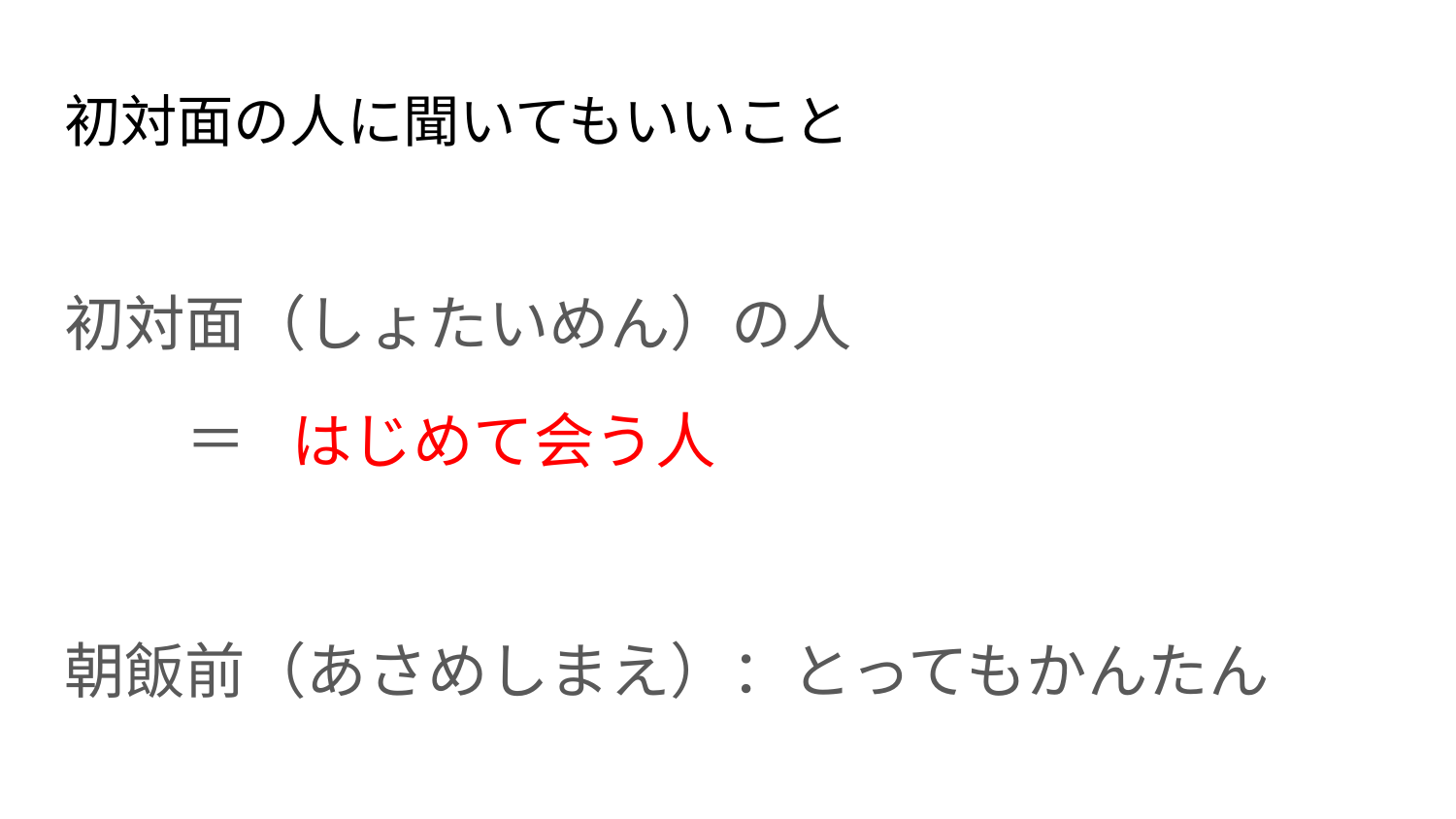

# 初対面の人に聞いてもいいこと

初対面（しょたいめん）の人
　　＝

朝飯前（あさめしまえ）：とってもかんたん
はじめて会う人